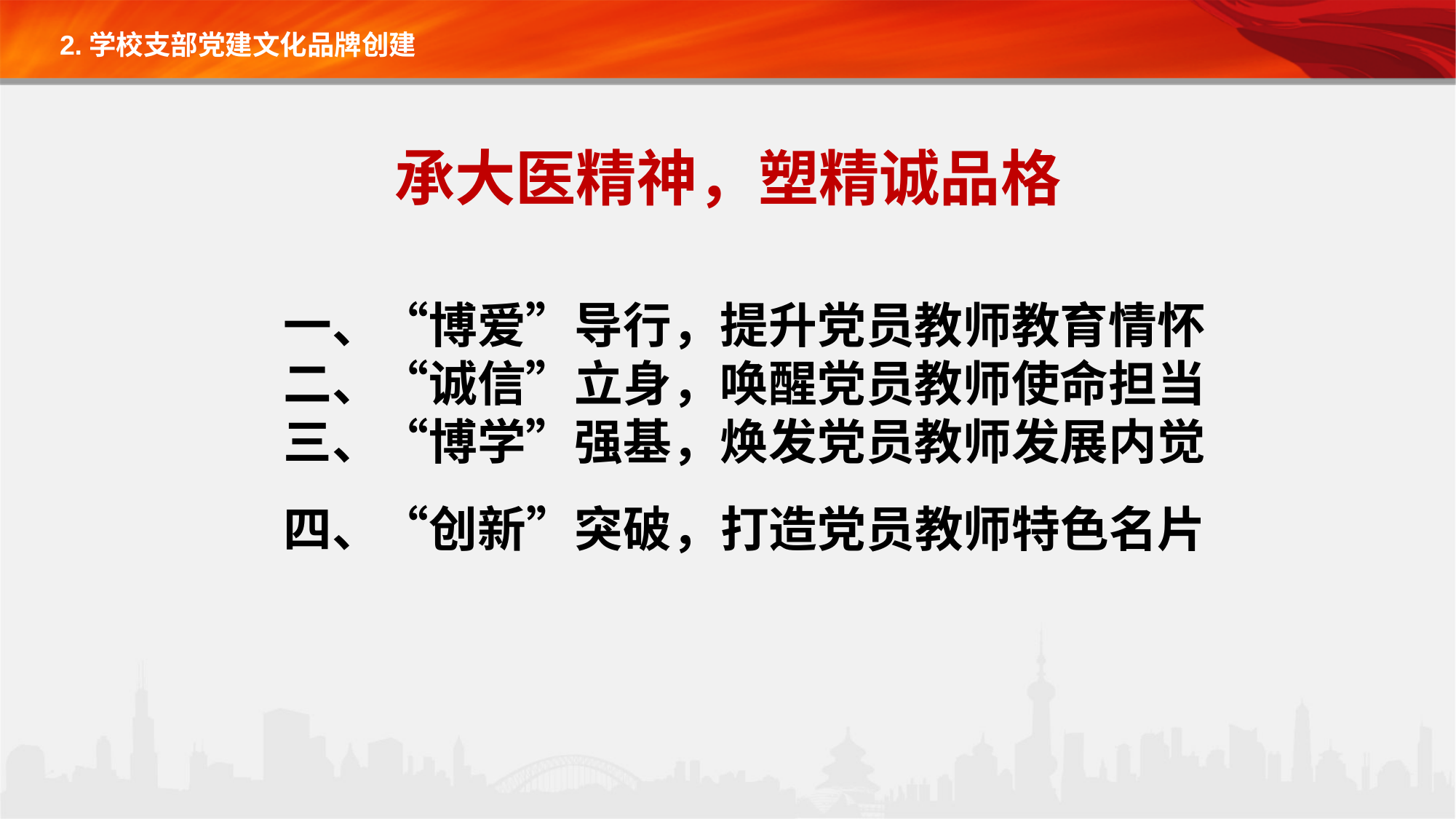

2.学校支部党建文化品牌创建
承大医精神，塑精诚品格
一、“博爱”导行，提升党员教师教育情怀二、“诚信”立身，唤醒党员教师使命担当三、“博学”强基，焕发党员教师发展内觉四、“创新”突破，打造党员教师特色名片